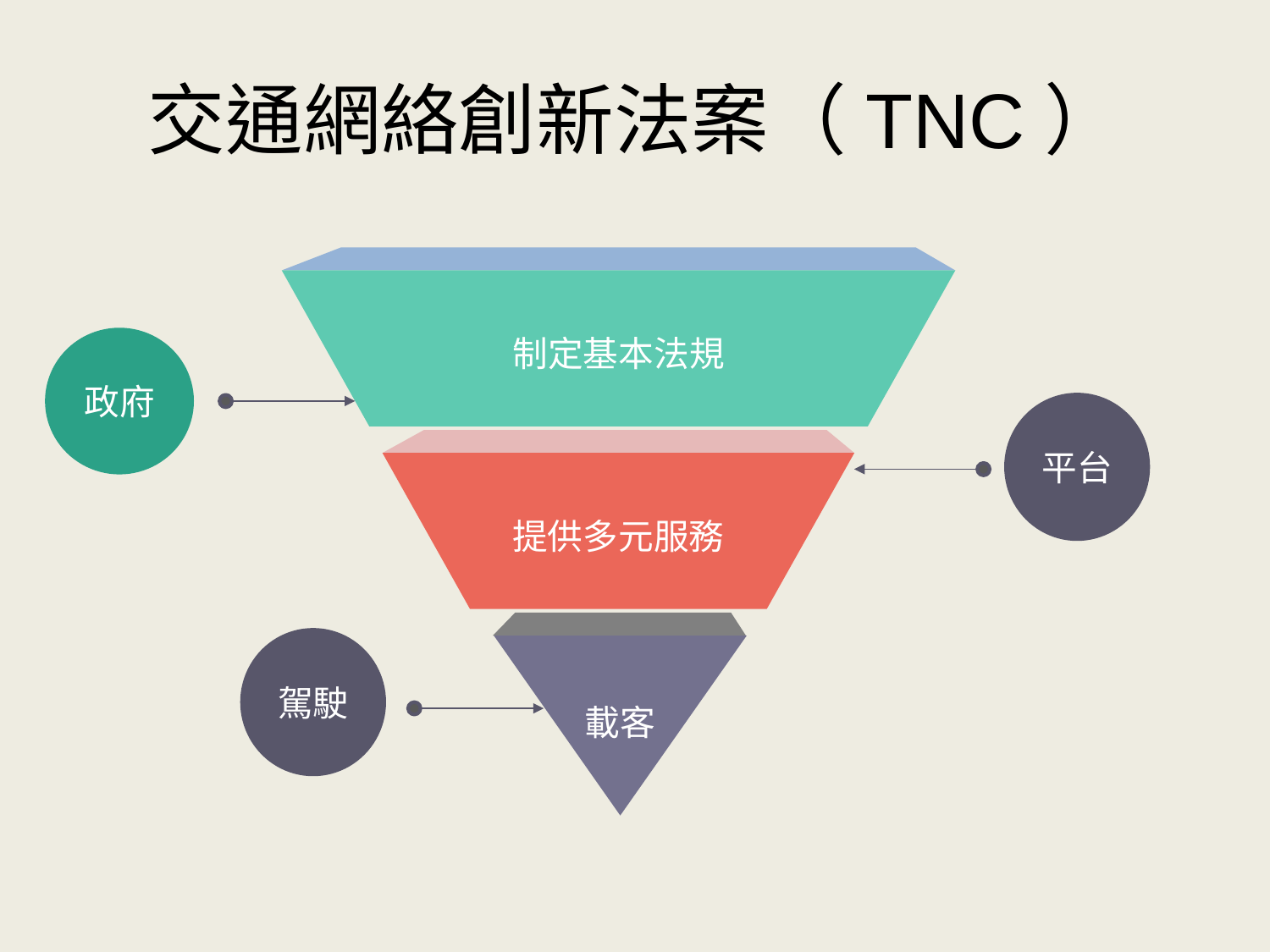

# 交通網絡創新法案（TNC）

制定基本法規

提供多元服務

載客
政府
平台

駕駛